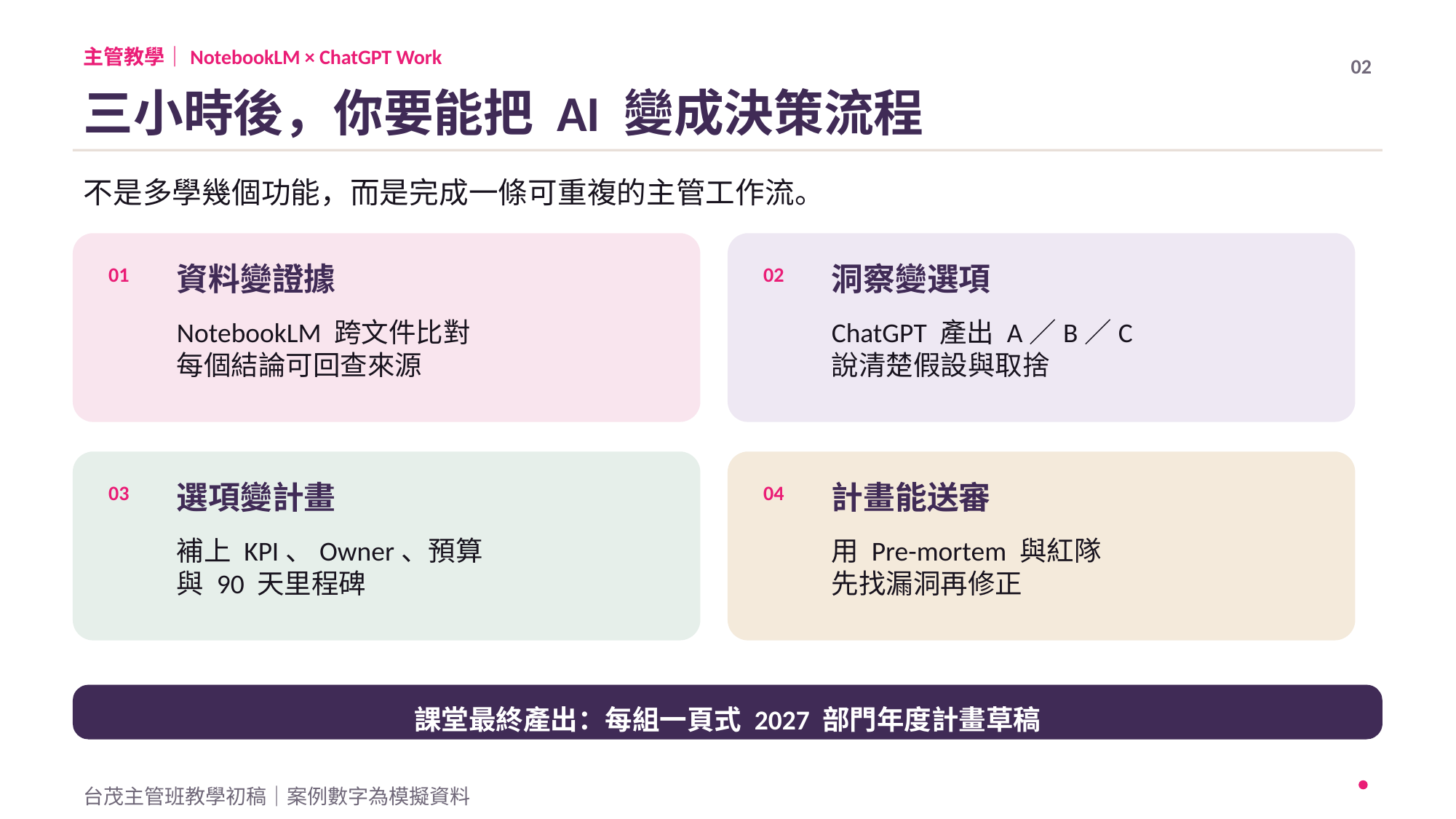

主管教學｜NotebookLM × ChatGPT Work
02
三小時後，你要能把 AI 變成決策流程

不是多學幾個功能，而是完成一條可重複的主管工作流。

資料變證據
洞察變選項
01
02
NotebookLM 跨文件比對
每個結論可回查來源
ChatGPT 產出 A／B／C
說清楚假設與取捨

選項變計畫
計畫能送審
03
04
補上 KPI、Owner、預算
與 90 天里程碑
用 Pre-mortem 與紅隊
先找漏洞再修正

課堂最終產出：每組一頁式 2027 部門年度計畫草稿
台茂主管班教學初稿｜案例數字為模擬資料